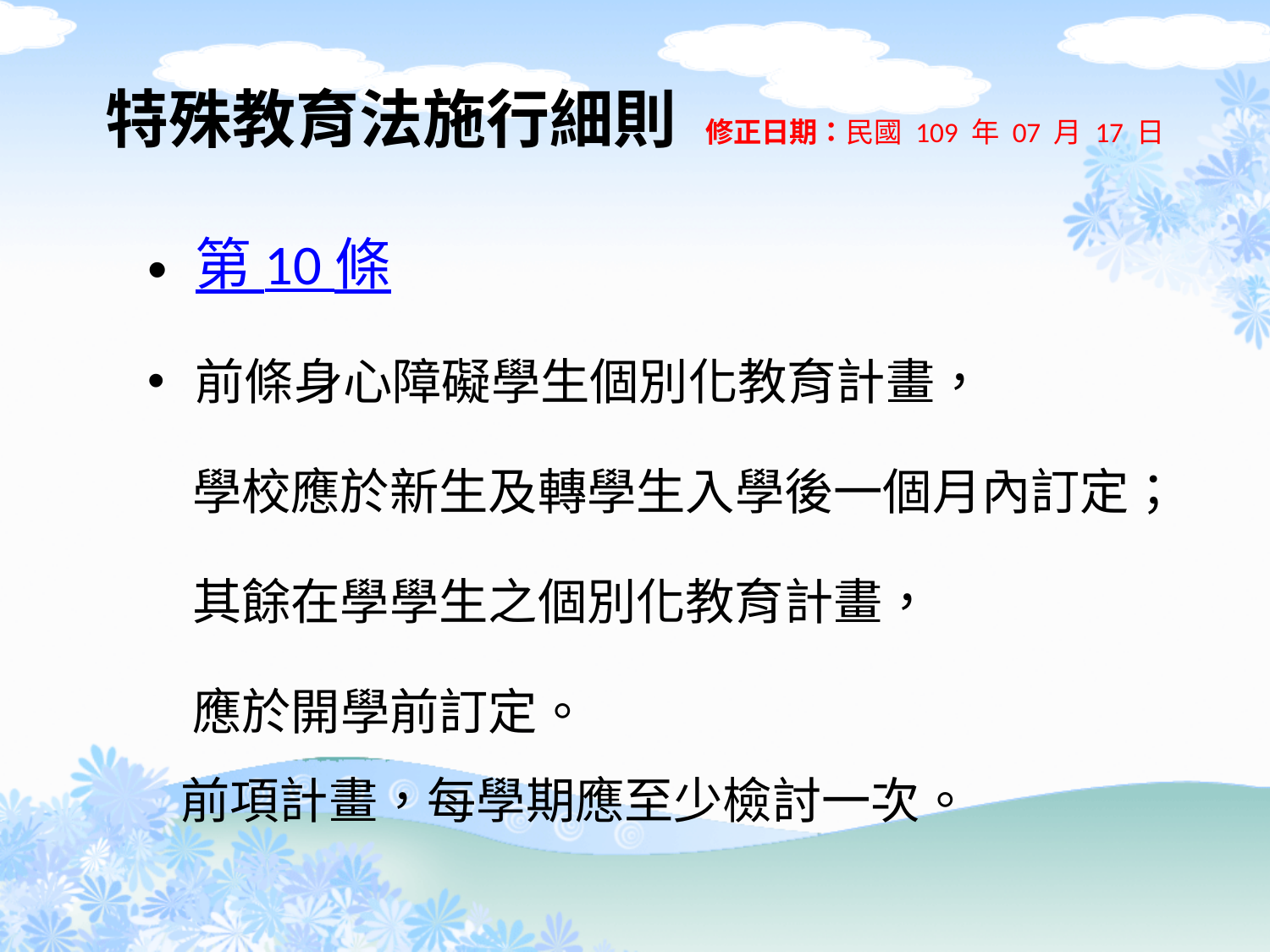

# 特殊教育法施行細則  修正日期：民國 109 年 07 月 17 日
第 10 條
前條身心障礙學生個別化教育計畫，
   學校應於新生及轉學生入學後一個月內訂定；
   其餘在學學生之個別化教育計畫，
   應於開學前訂定。
   前項計畫，每學期應至少檢討一次。